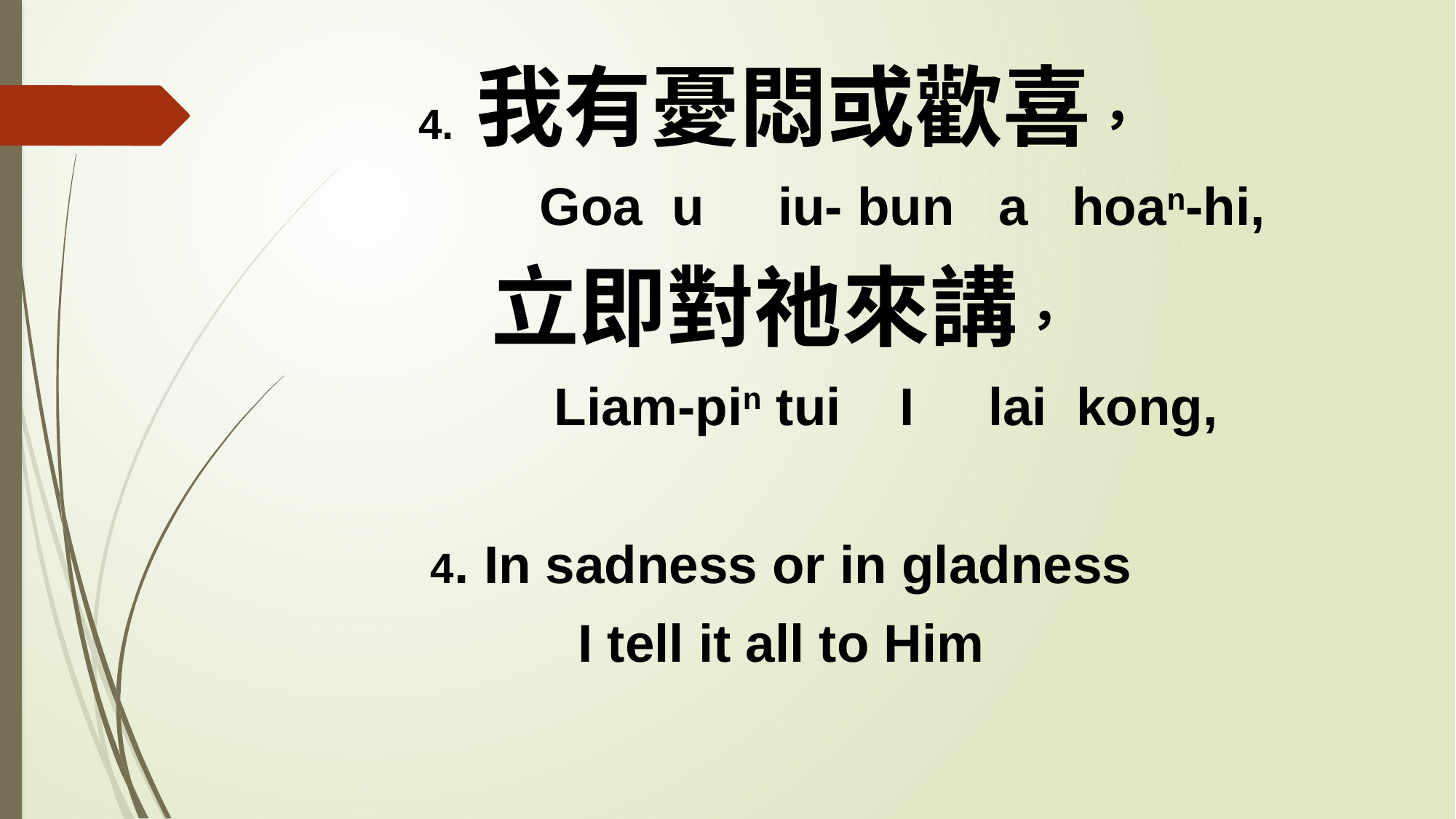

4. 我有憂悶或歡喜，
                     Goa  u     iu- bun   a   hoan-hi,
立即對祂來講，
                      Liam-pin tui    I     lai  kong,

4. In sadness or in gladness
I tell it all to Him